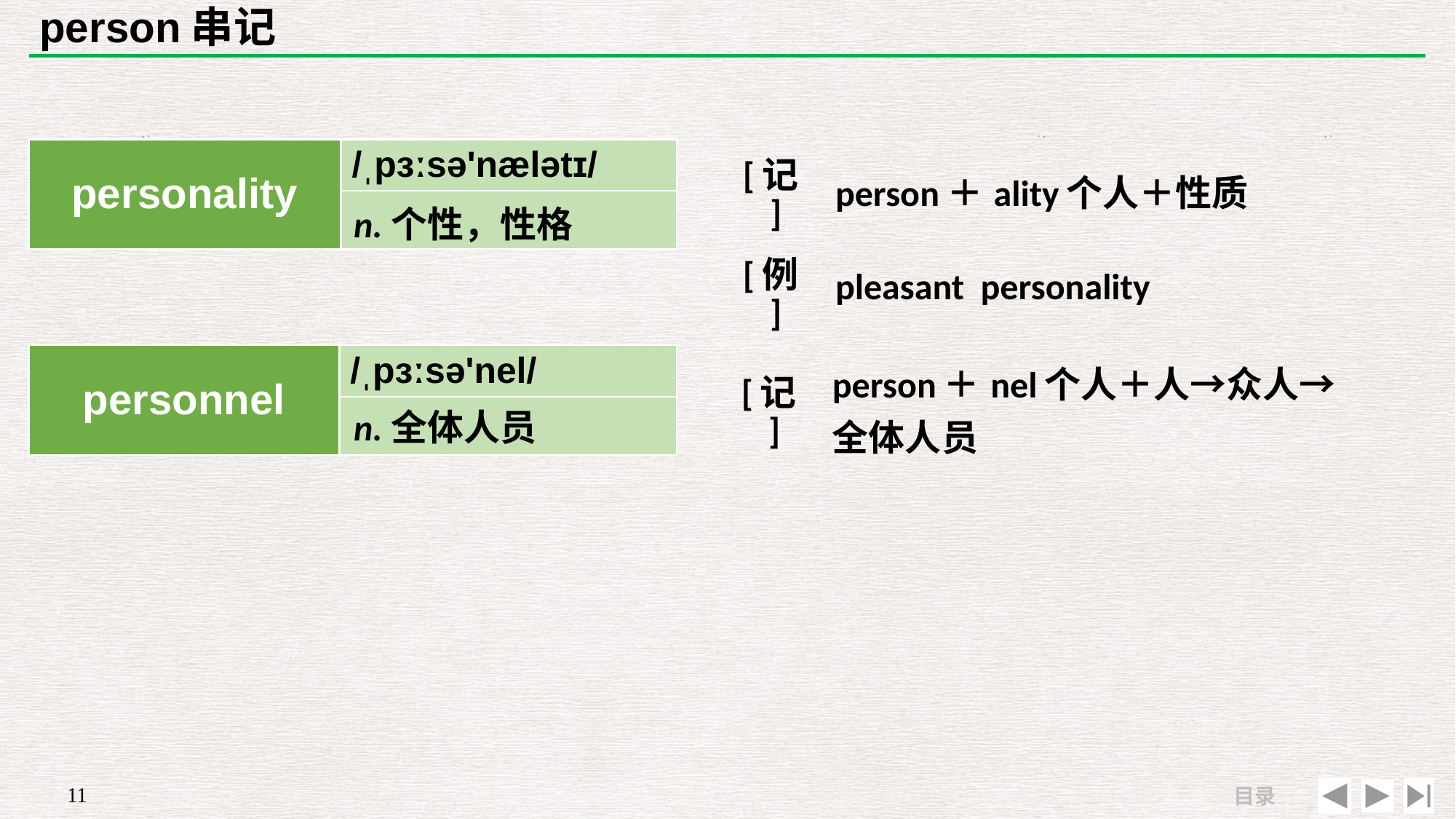

# person串记

| personality | /ˌpɜːsə'nælətɪ/ |
| --- | --- |
|  |  |
| [记] | person＋ality个人＋性质 |
| --- | --- |
| [例] | pleasant personality |
n.个性，性格
| personnel | /ˌpɜːsə'nel/ |
| --- | --- |
|  |  |
| [记] | person＋nel个人＋人→众人→ 全体人员 |
| --- | --- |
|  |  |
n.全体人员